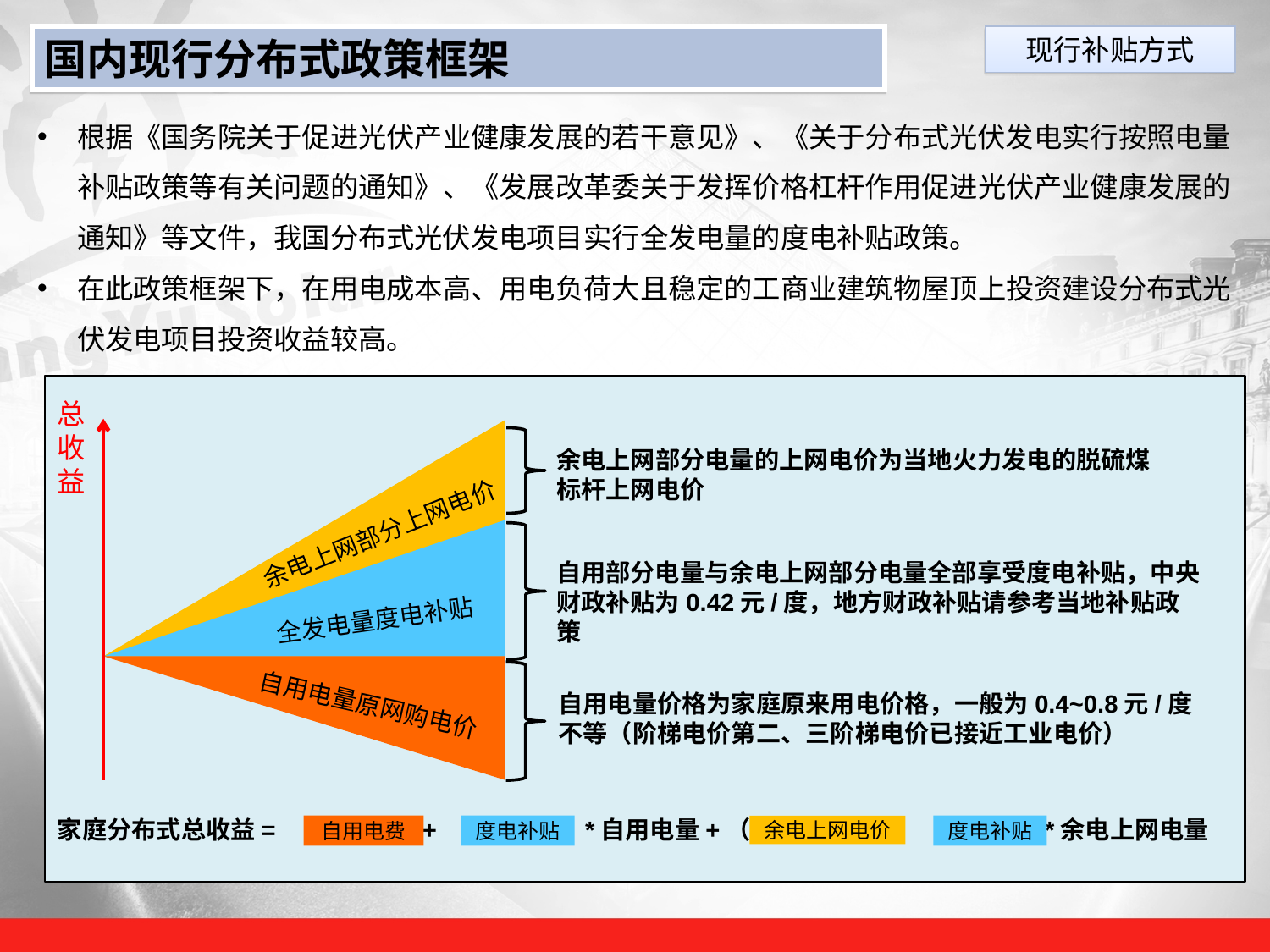

国内现行分布式政策框架
现行补贴方式
根据《国务院关于促进光伏产业健康发展的若干意见》、《关于分布式光伏发电实行按照电量补贴政策等有关问题的通知》、《发展改革委关于发挥价格杠杆作用促进光伏产业健康发展的通知》等文件，我国分布式光伏发电项目实行全发电量的度电补贴政策。
在此政策框架下，在用电成本高、用电负荷大且稳定的工商业建筑物屋顶上投资建设分布式光伏发电项目投资收益较高。

总收益

余电上网部分电量的上网电价为当地火力发电的脱硫煤标杆上网电价
余电上网部分上网电价

自用部分电量与余电上网部分电量全部享受度电补贴，中央财政补贴为0.42元/度，地方财政补贴请参考当地补贴政策
全发电量度电补贴

自用电量价格为家庭原来用电价格，一般为0.4~0.8元/度不等（阶梯电价第二、三阶梯电价已接近工业电价）
自用电量原网购电价
家庭分布式总收益= （                  +                ）*自用电量+（                      +                ）*余电上网电量
自用电费
度电补贴
余电上网电价
度电补贴